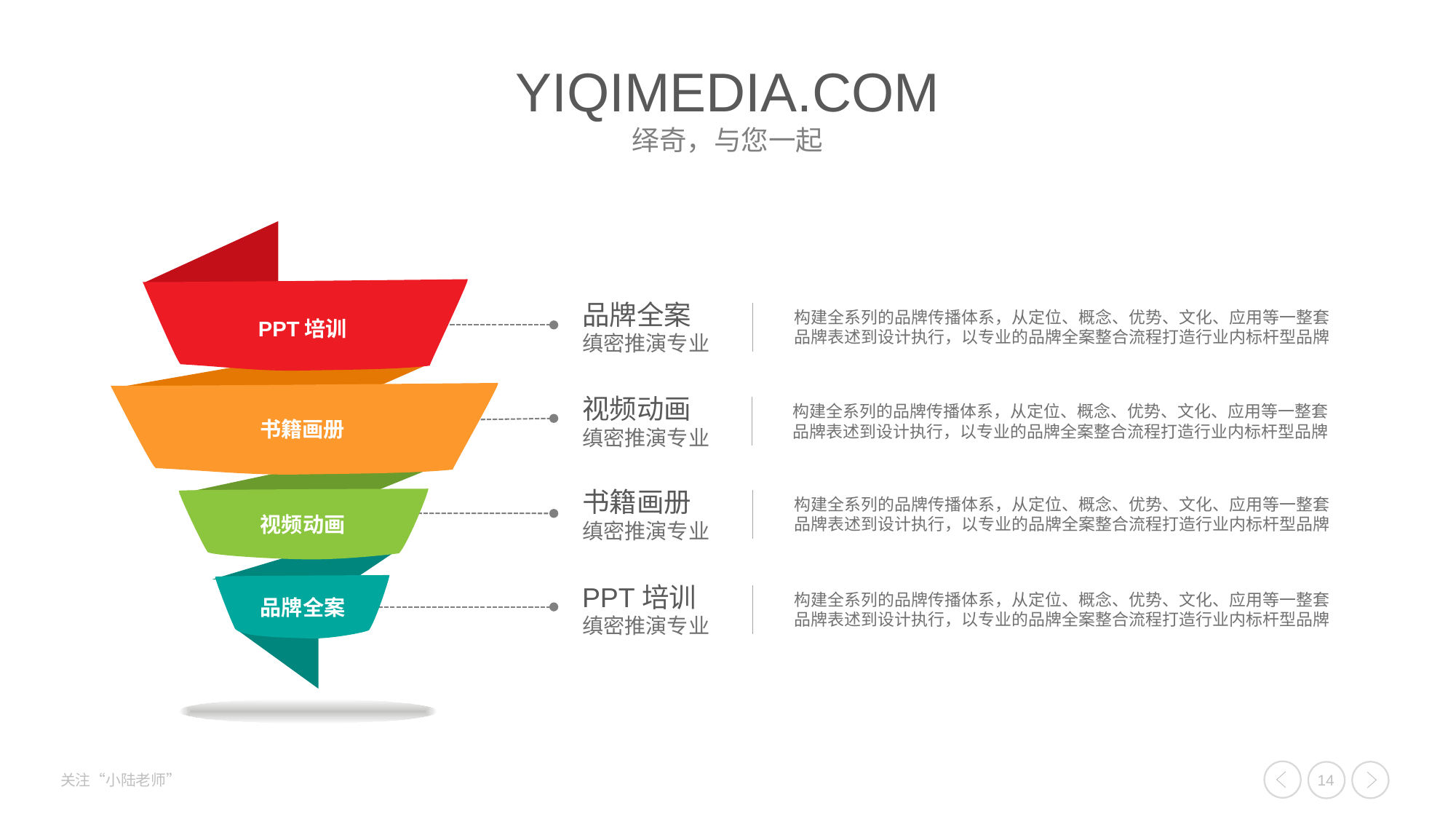

品牌全案
缜密推演专业
构建全系列的品牌传播体系，从定位、概念、优势、文化、应用等一整套品牌表述到设计执行，以专业的品牌全案整合流程打造行业内标杆型品牌
PPT培训

视频动画
缜密推演专业
构建全系列的品牌传播体系，从定位、概念、优势、文化、应用等一整套品牌表述到设计执行，以专业的品牌全案整合流程打造行业内标杆型品牌
书籍画册

书籍画册
缜密推演专业
构建全系列的品牌传播体系，从定位、概念、优势、文化、应用等一整套品牌表述到设计执行，以专业的品牌全案整合流程打造行业内标杆型品牌

视频动画

PPT培训
缜密推演专业

构建全系列的品牌传播体系，从定位、概念、优势、文化、应用等一整套品牌表述到设计执行，以专业的品牌全案整合流程打造行业内标杆型品牌
品牌全案